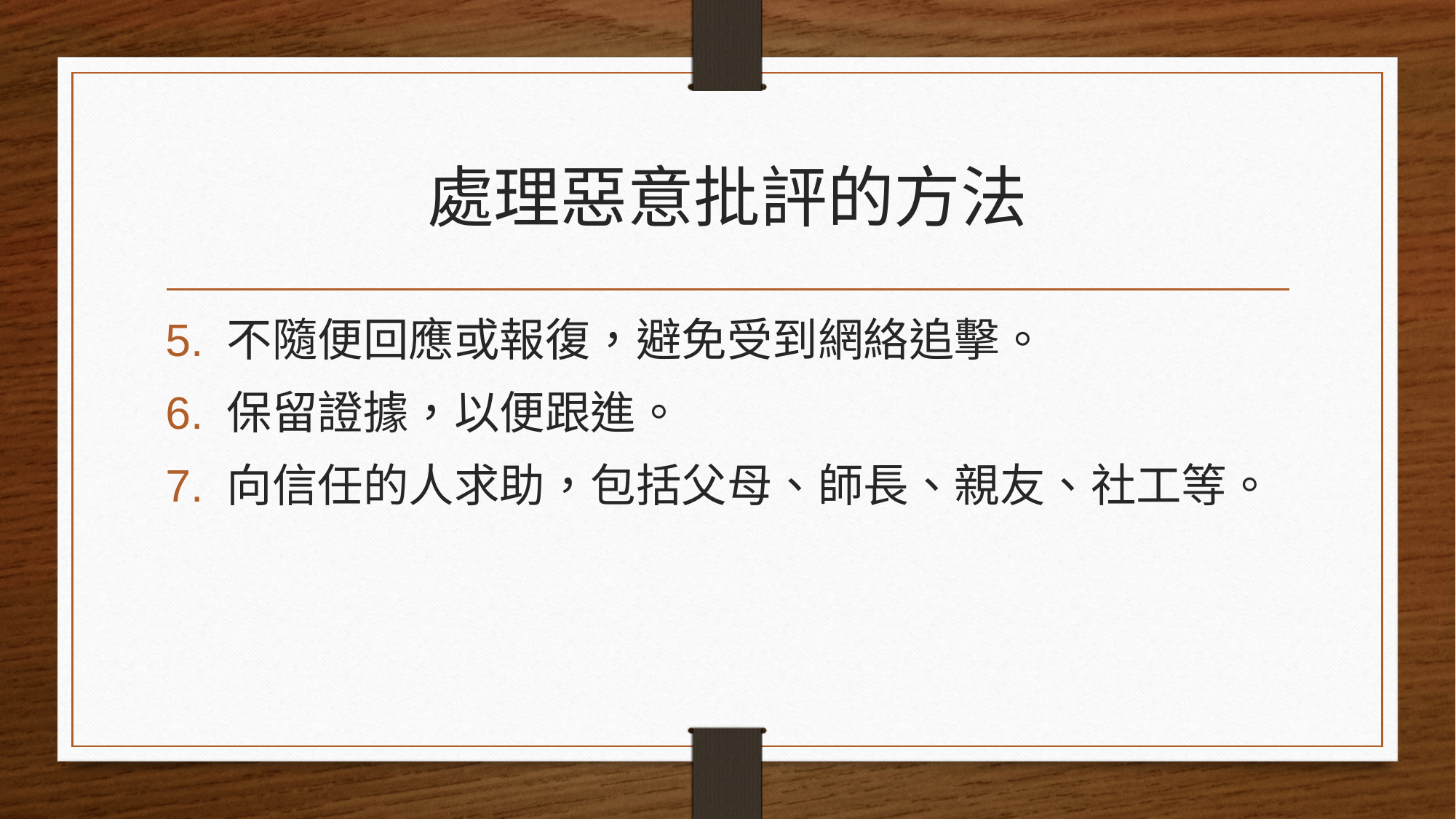

# 處理惡意批評的方法
不隨便回應或報復，避免受到網絡追擊。
保留證據，以便跟進。
向信任的人求助，包括父母、師長、親友、社工等。